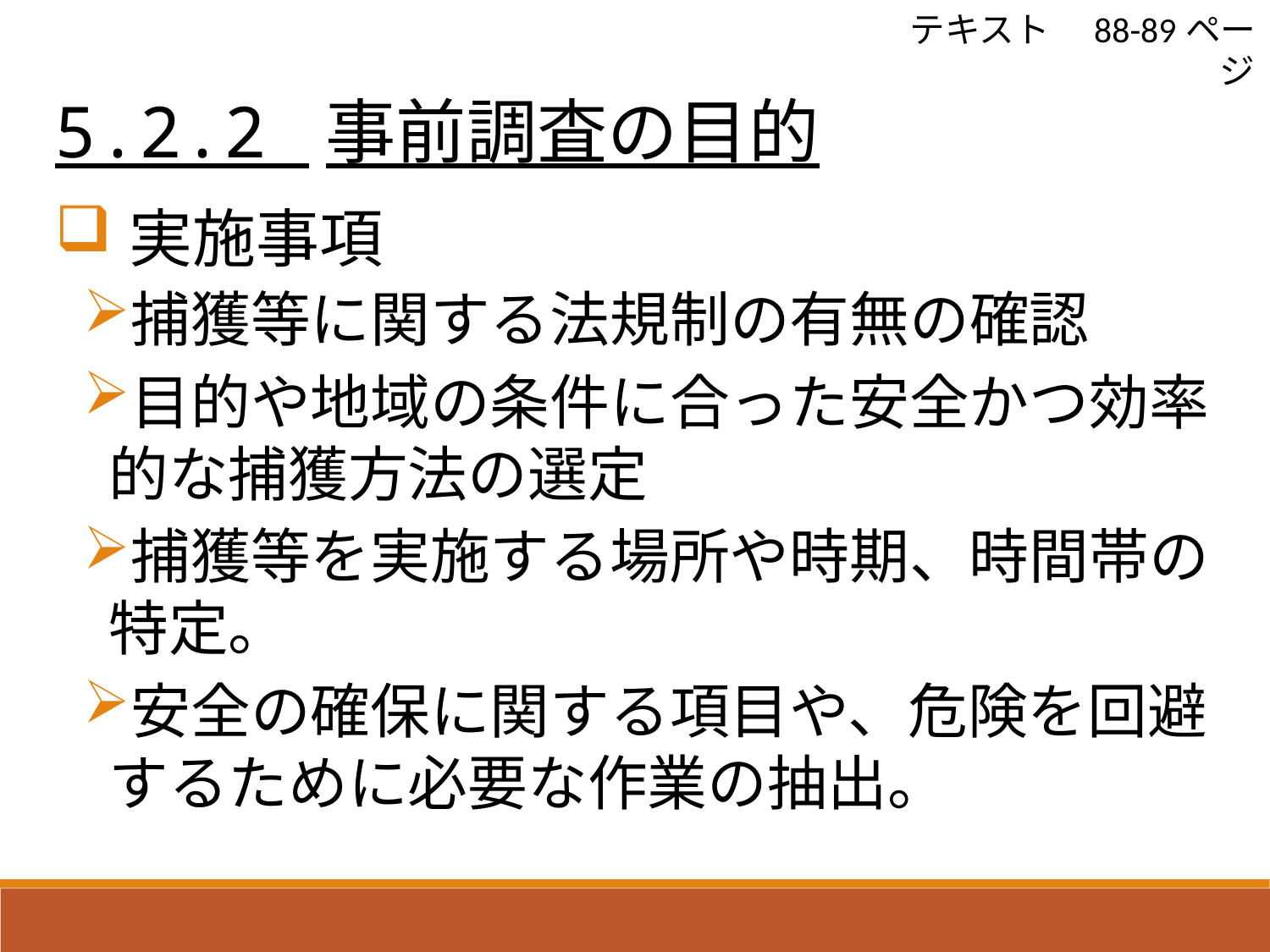

5.2.2 事前調査の目的
テキスト　88-89ページ
実施事項
捕獲等に関する法規制の有無の確認
目的や地域の条件に合った安全かつ効率的な捕獲方法の選定
捕獲等を実施する場所や時期、時間帯の特定。
安全の確保に関する項目や、危険を回避するために必要な作業の抽出。